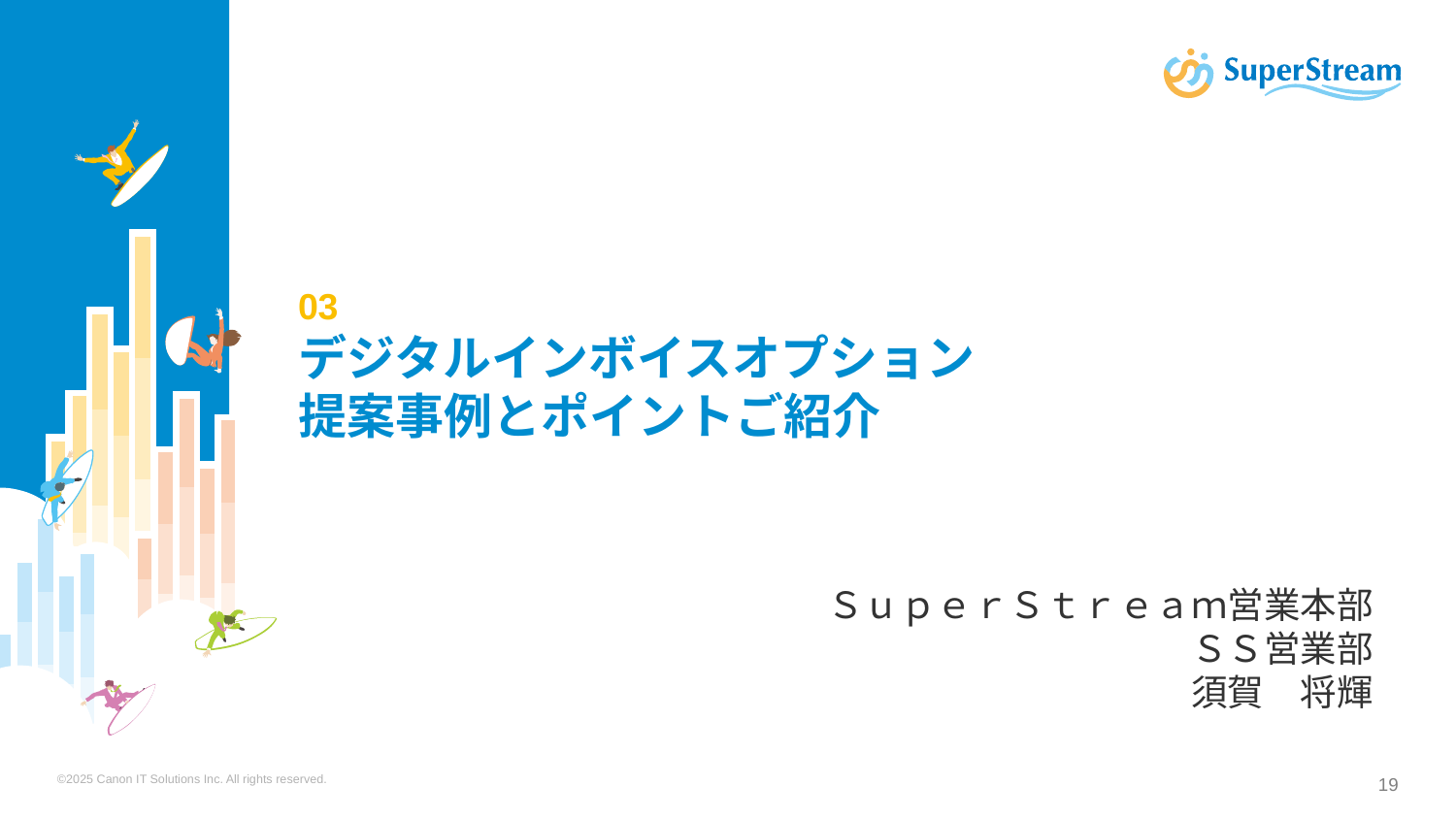

# 03 デジタルインボイスオプション 提案事例とポイントご紹介
ＳｕｐｅｒＳｔｒｅａｍ営業本部
ＳＳ営業部
須賀　将輝
©2025 Canon IT Solutions Inc. All rights reserved.
19